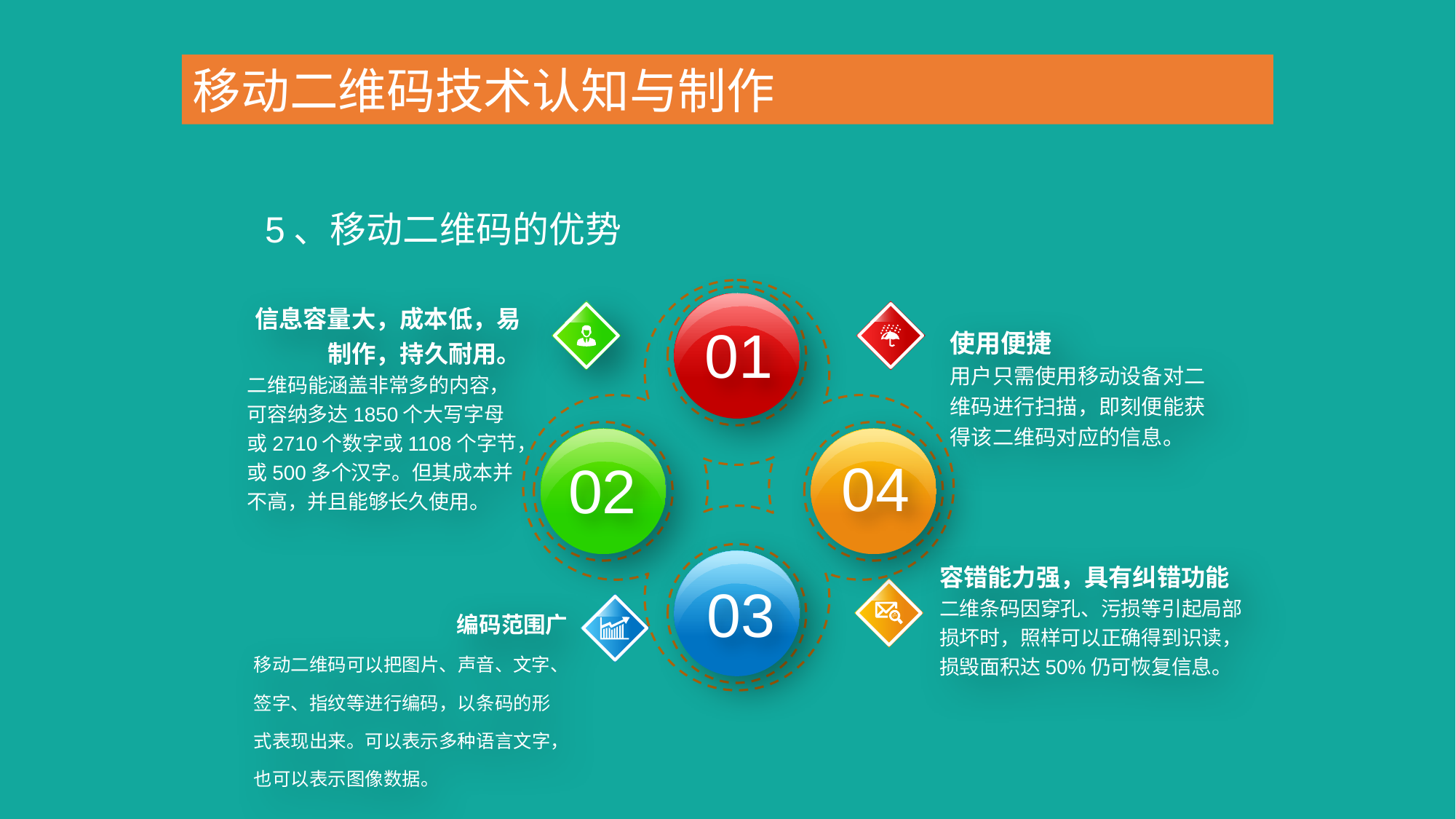

移动二维码技术认知与制作
5、移动二维码的优势

01

04
02

03
信息容量大，成本低，易制作，持久耐用。
二维码能涵盖非常多的内容，可容纳多达1850个大写字母或2710个数字或1108个字节，或500多个汉字。但其成本并不高，并且能够长久使用。

使用便捷
用户只需使用移动设备对二维码进行扫描，即刻便能获得该二维码对应的信息。
容错能力强，具有纠错功能
二维条码因穿孔、污损等引起局部损坏时，照样可以正确得到识读，损毁面积达50%仍可恢复信息。

编码范围广
移动二维码可以把图片、声音、文字、签字、指纹等进行编码，以条码的形式表现出来。可以表示多种语言文字，也可以表示图像数据。